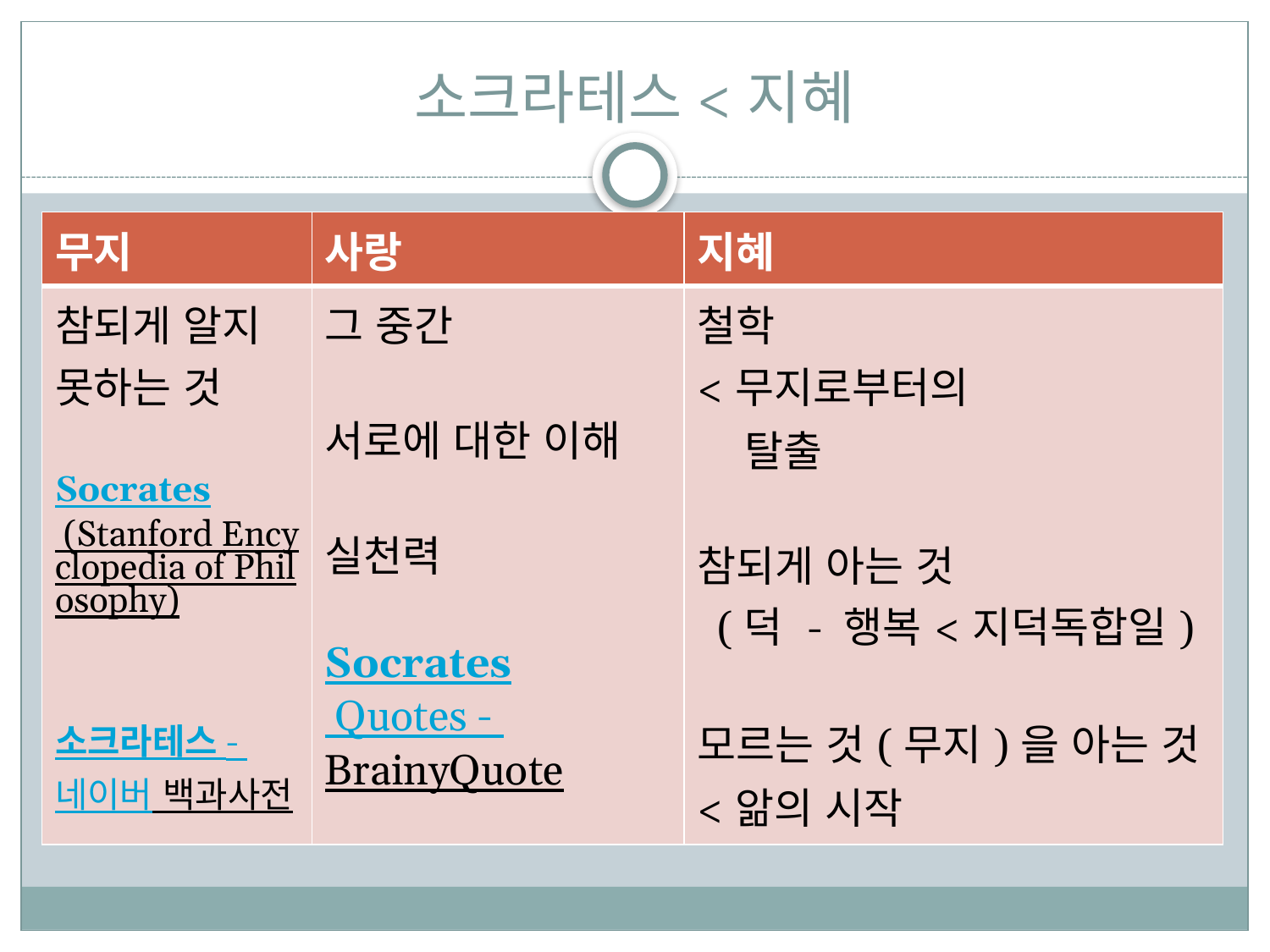

# 소크라테스<지혜
| 무지 | 사랑 | 지혜 |
| --- | --- | --- |
| 참되게 알지 못하는 것 Socrates (Stanford Encyclopedia of Philosophy) 소크라테스 - 네이버 백과사전 | 그 중간 서로에 대한 이해 실천력 Socrates Quotes - BrainyQuote | 철학 <무지로부터의 탈출 참되게 아는 것 (덕 - 행복<지덕독합일) 모르는 것(무지)을 아는 것 <앎의 시작 |